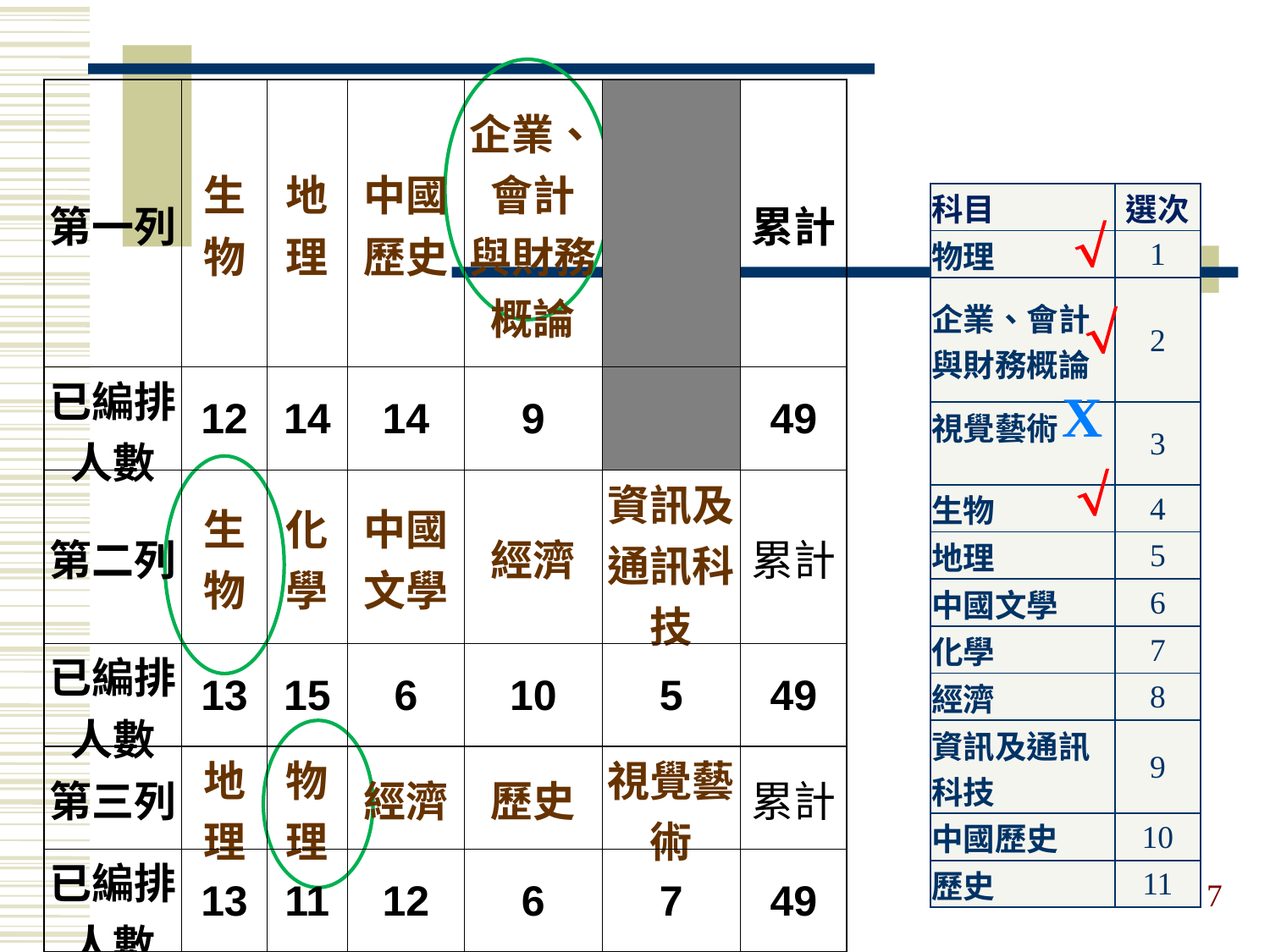

| 第一列 | 生物 | 地理 | 中國歷史 | 企業、會計 與財務概論 |  | 累計 |
| --- | --- | --- | --- | --- | --- | --- |
| 已編排人數 | 12 | 14 | 14 | 9 |  | 49 |
| 第二列 | 生物 | 化學 | 中國文學 | 經濟 | 資訊及 通訊科技 | 累計 |
| 已編排人數 | 13 | 15 | 6 | 10 | 5 | 49 |
| 第三列 | 地理 | 物理 | 經濟 | 歷史 | 視覺藝術 | 累計 |
| 已編排人數 | 13 | 11 | 12 | 6 | 7 | 49 |
| 科目 | 選次 |
| --- | --- |
| 物理 | 1 |
| 企業、會計與財務概論 | 2 |
| 視覺藝術 | 3 |
| 生物 | 4 |
| 地理 | 5 |
| 中國文學 | 6 |
| 化學 | 7 |
| 經濟 | 8 |
| 資訊及通訊科技 | 9 |
| 中國歷史 | 10 |
| 歷史 | 11 |
√
√
X
√

7